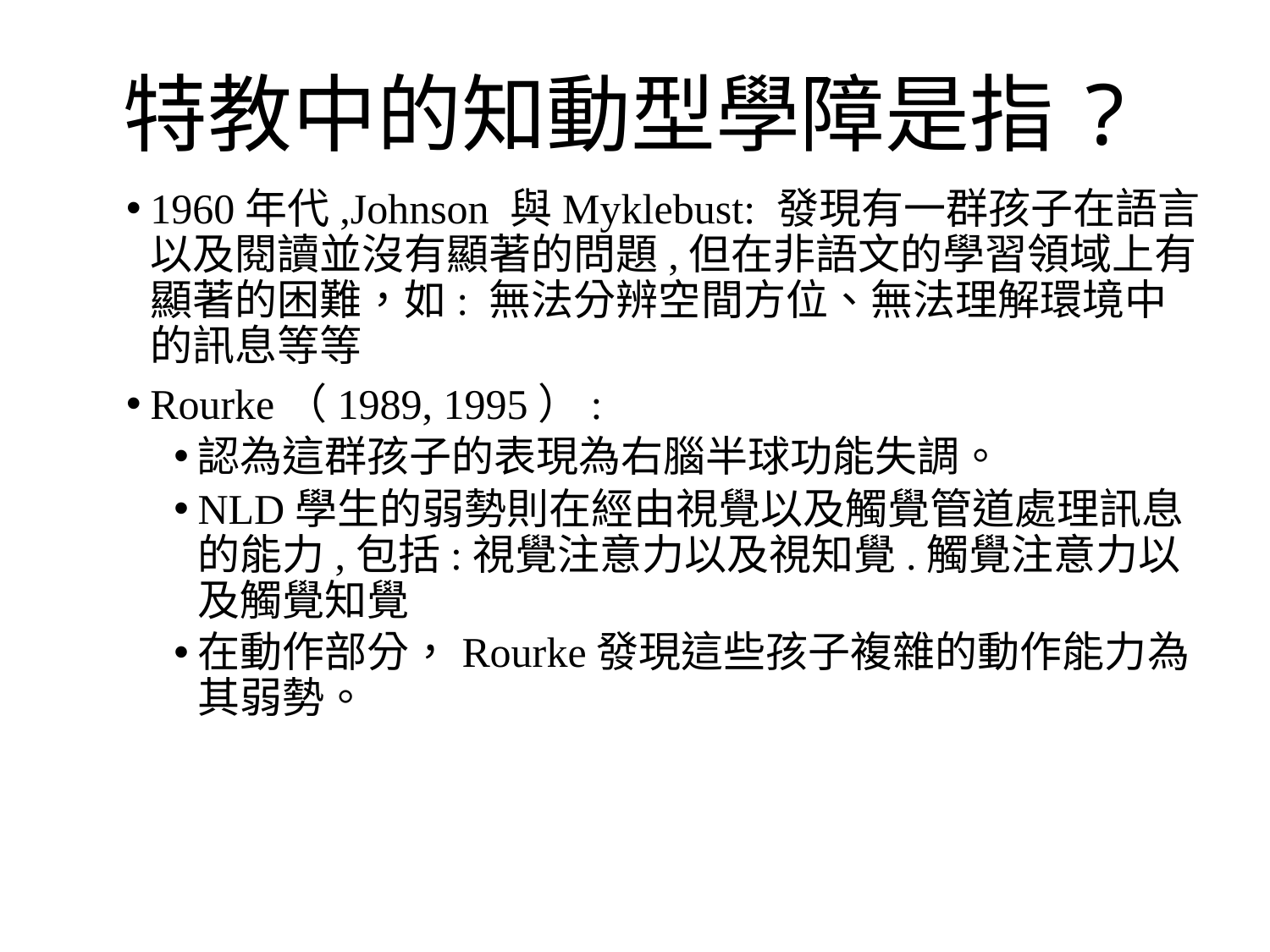

# 特教中的知動型學障是指?
1960年代,Johnson 與Myklebust: 發現有一群孩子在語言以及閱讀並沒有顯著的問題,但在非語文的學習領域上有顯著的困難，如: 無法分辨空間方位、無法理解環境中的訊息等等
Rourke（1989, 1995）:
認為這群孩子的表現為右腦半球功能失調。
NLD學生的弱勢則在經由視覺以及觸覺管道處理訊息的能力,包括:視覺注意力以及視知覺.觸覺注意力以及觸覺知覺
在動作部分，Rourke發現這些孩子複雜的動作能力為其弱勢。